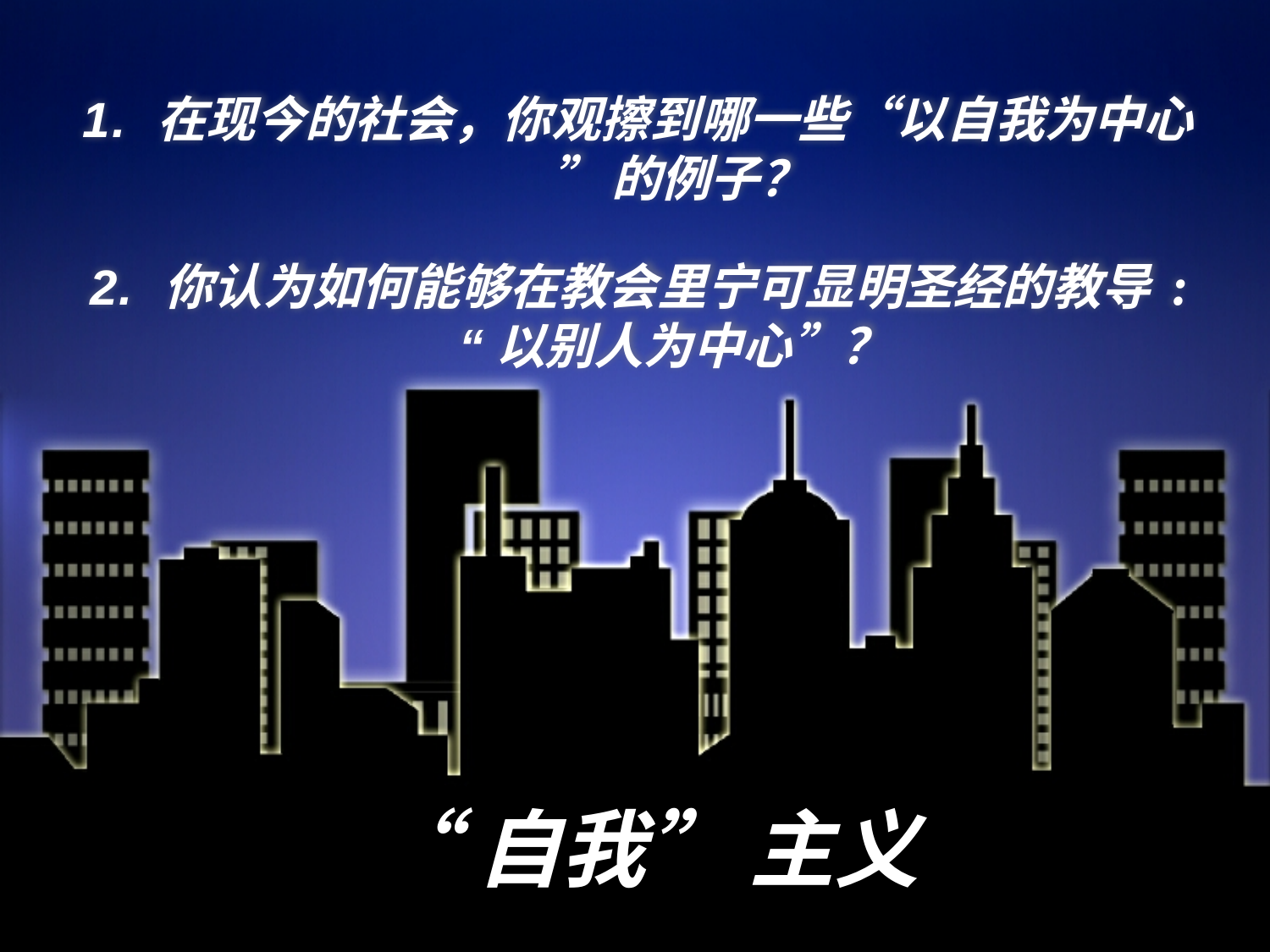

在现今的社会，你观擦到哪一些“以自我为中心 ” 的例子？

你认为如何能够在教会里宁可显明圣经的教导 : “以别人为中心”？
“自我” 主义